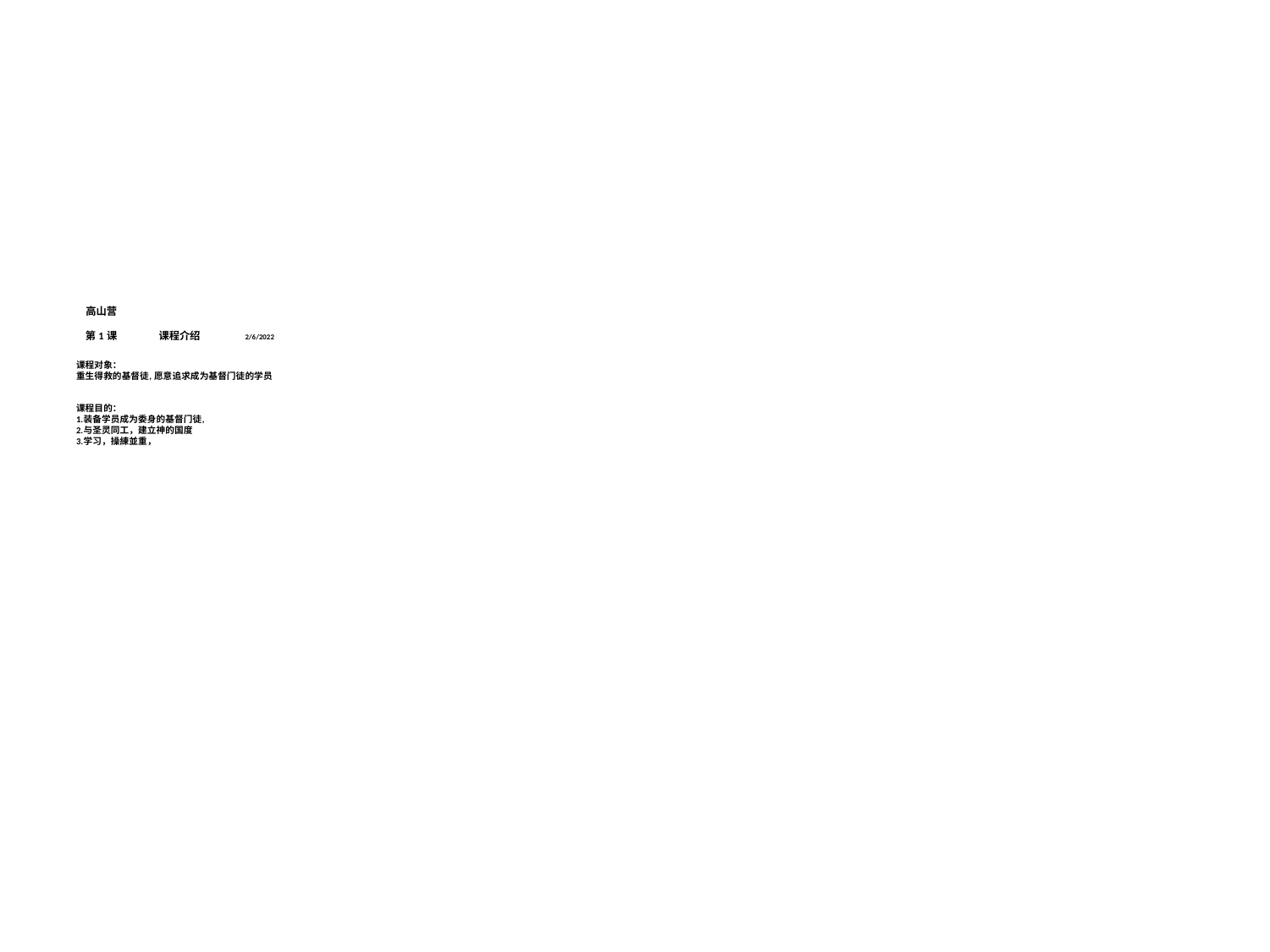

# 高山营 第 1 课                  课程介绍                   2/6/2022 课程对象： 重生得救的基督徒, 愿意追求成为基督门徒的学员 课程目的： 1.装备学员成为委身的基督门徒, 2.与圣灵同工，建立神的国度 3.学习，操練並重，